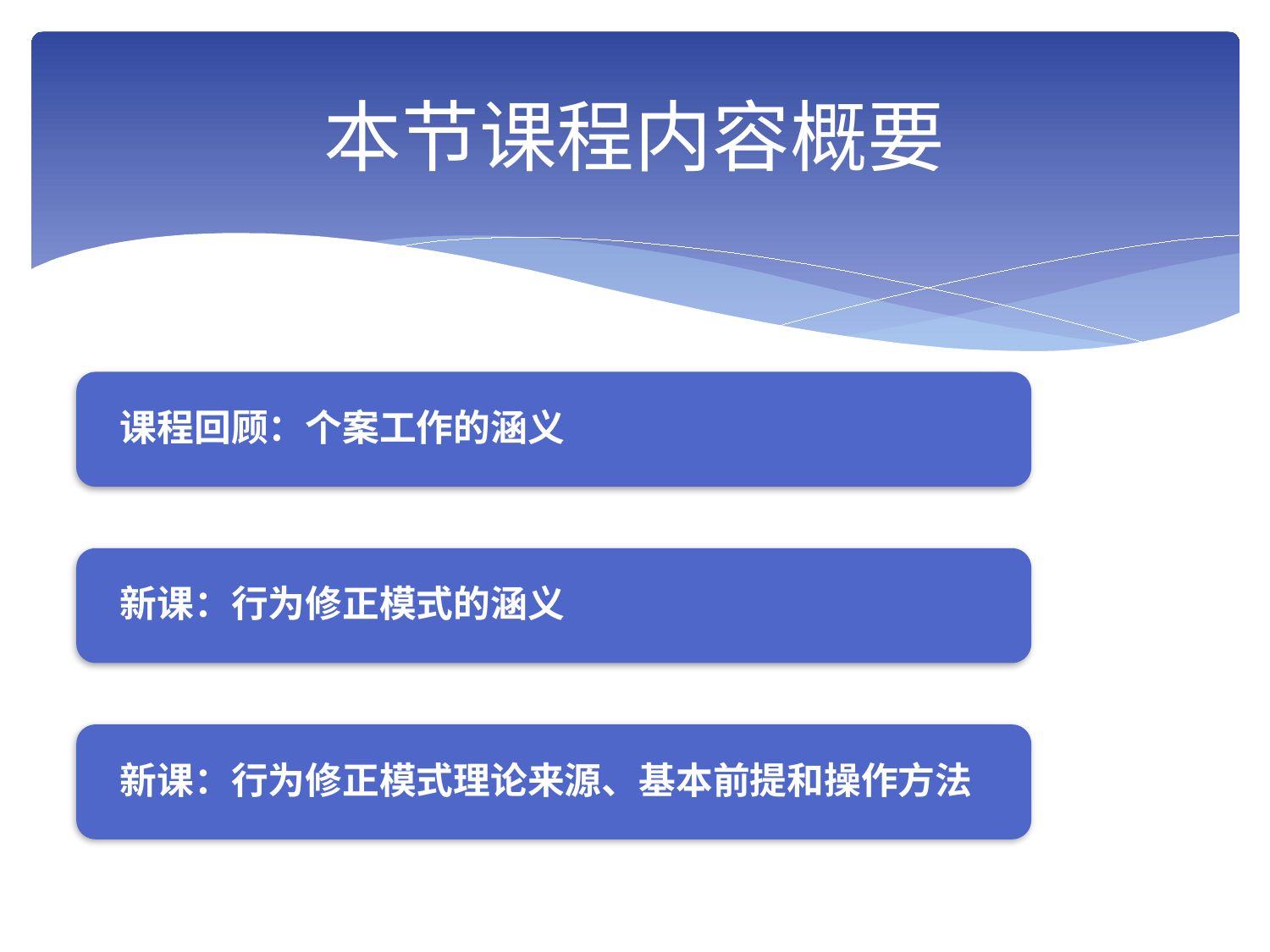

# 本节课程内容概要
课程回顾：个案工作的涵义
新课：行为修正模式的涵义
新课：行为修正模式理论来源、基本前提和操作方法